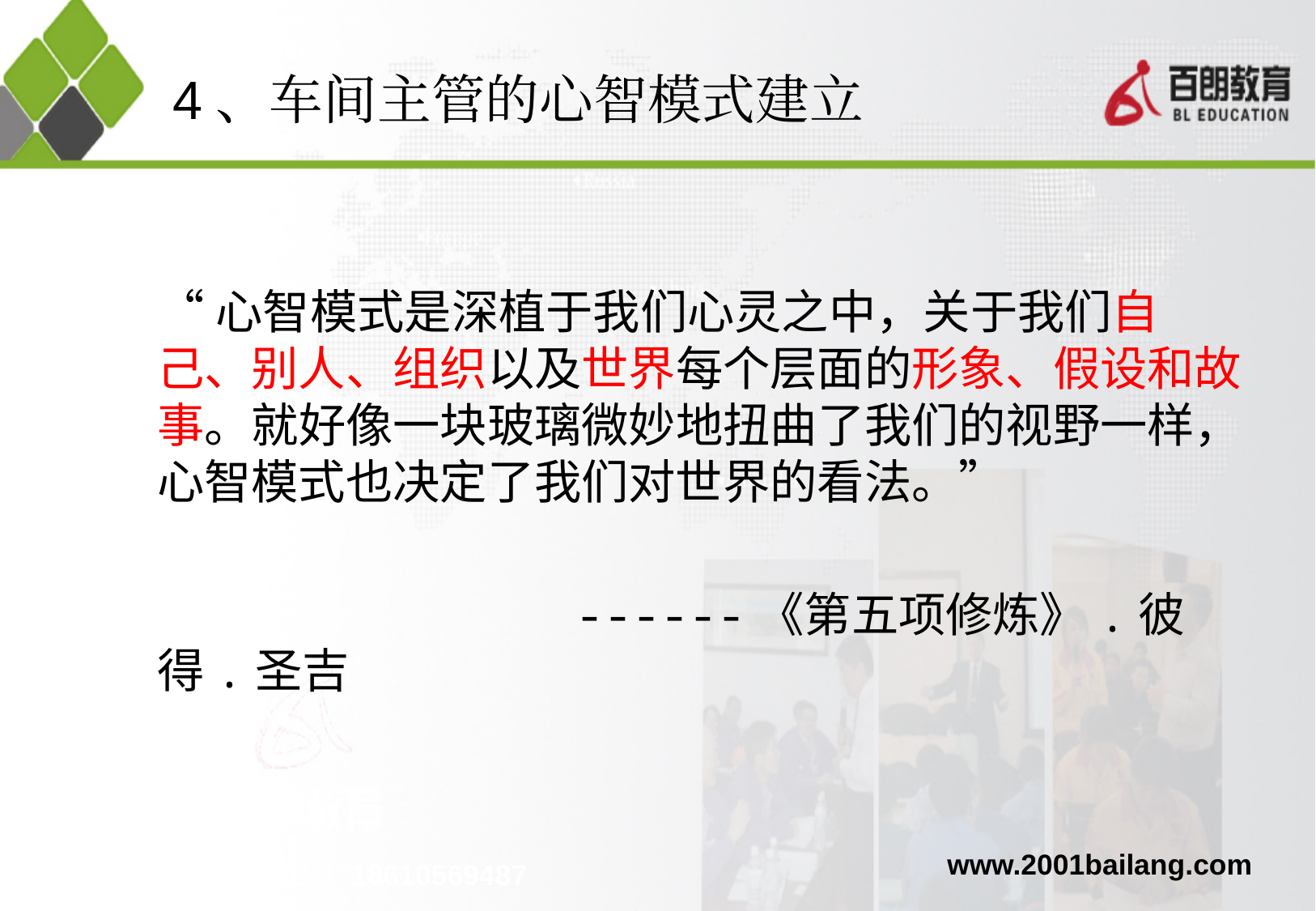

4、车间主管的心智模式建立
      “心智模式是深植于我们心灵之中，关于我们自己、别人、组织以及世界每个层面的形象、假设和故事。就好像一块玻璃微妙地扭曲了我们的视野一样，心智模式也决定了我们对世界的看法。”

                 ------《第五项修炼》.彼得.圣吉